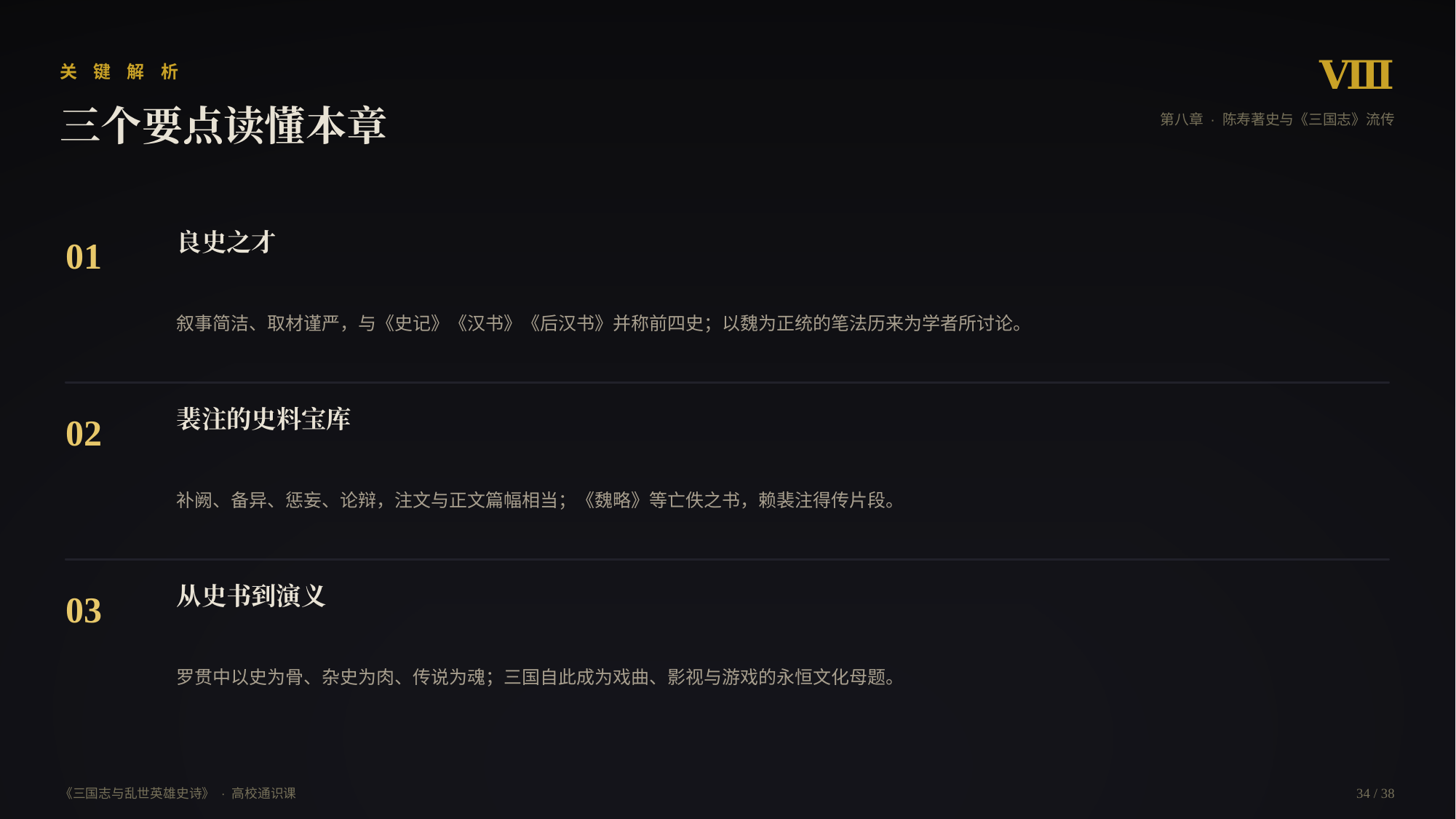

Ⅷ
关 键 解 析
三个要点读懂本章
第八章 · 陈寿著史与《三国志》流传
良史之才
01
叙事简洁、取材谨严，与《史记》《汉书》《后汉书》并称前四史；以魏为正统的笔法历来为学者所讨论。

裴注的史料宝库
02
补阙、备异、惩妄、论辩，注文与正文篇幅相当；《魏略》等亡佚之书，赖裴注得传片段。

从史书到演义
03
罗贯中以史为骨、杂史为肉、传说为魂；三国自此成为戏曲、影视与游戏的永恒文化母题。
《三国志与乱世英雄史诗》 · 高校通识课
34 / 38